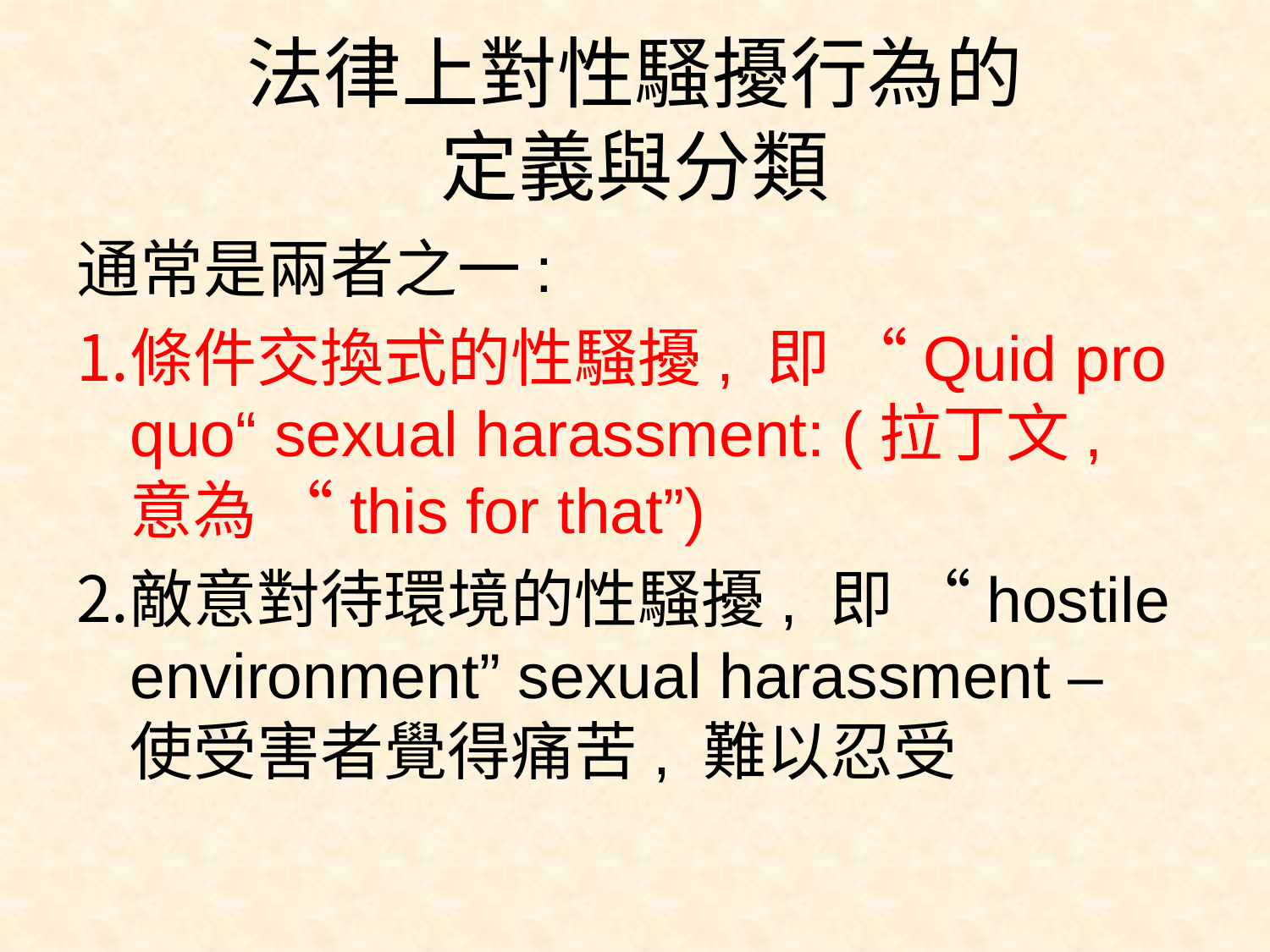

# 法律上對性騷擾行為的 定義與分類
通常是兩者之一:
條件交換式的性騷擾, 即 “Quid pro quo“ sexual harassment: (拉丁文, 意為 “this for that”)
敵意對待環境的性騷擾, 即 “hostile environment” sexual harassment – 使受害者覺得痛苦, 難以忍受